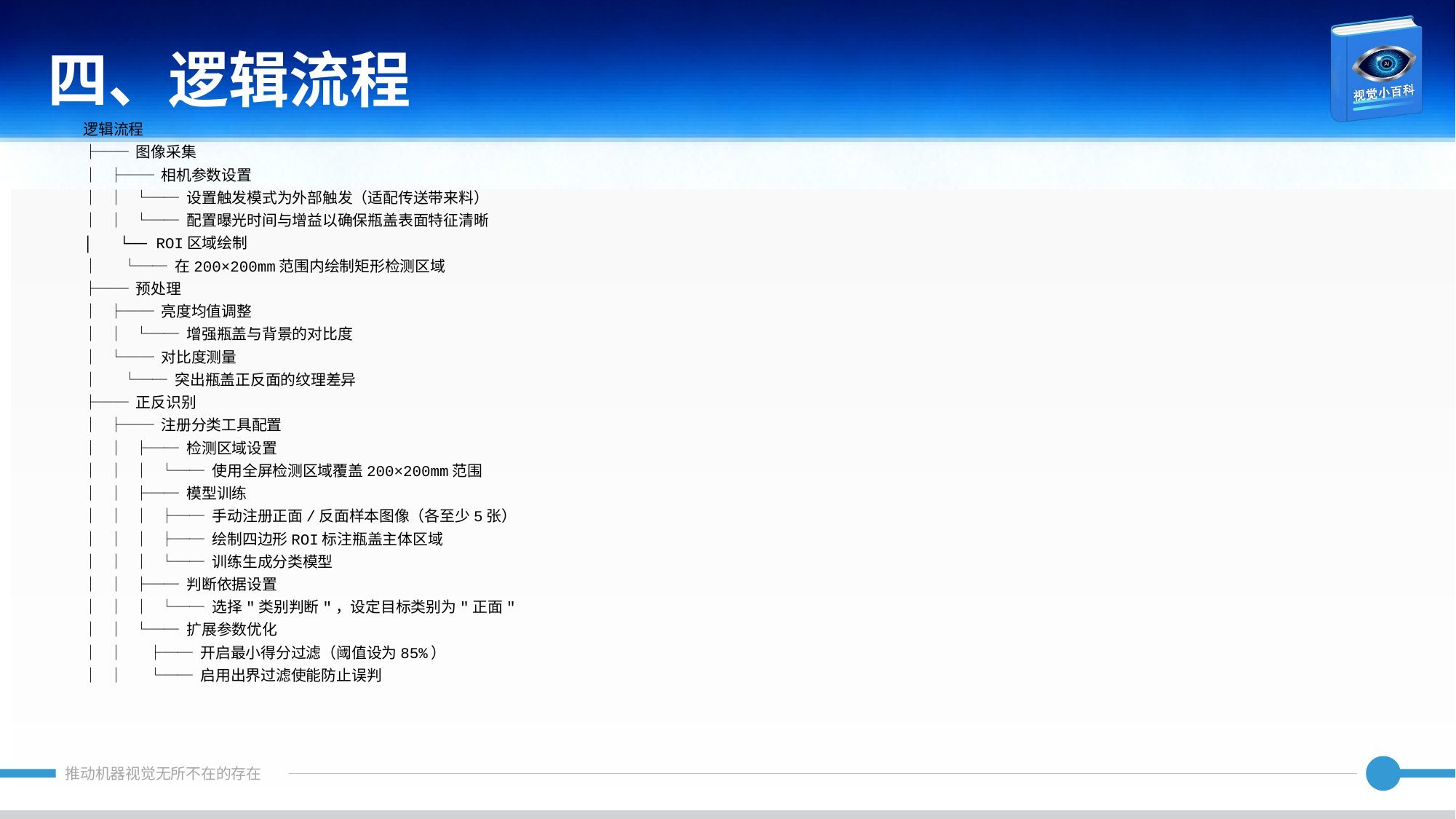

四、逻辑流程

逻辑流程
├── 图像采集
│   ├── 相机参数设置
│   │   └── 设置触发模式为外部触发（适配传送带来料）
│   │   └── 配置曝光时间与增益以确保瓶盖表面特征清晰
│   └── ROI区域绘制
│       └── 在200×200mm范围内绘制矩形检测区域
├── 预处理
│   ├── 亮度均值调整
│   │   └── 增强瓶盖与背景的对比度
│   └── 对比度测量
│       └── 突出瓶盖正反面的纹理差异
├── 正反识别
│   ├── 注册分类工具配置
│   │   ├── 检测区域设置
│   │   │   └── 使用全屏检测区域覆盖200×200mm范围
│   │   ├── 模型训练
│   │   │   ├── 手动注册正面/反面样本图像（各至少5张）
│   │   │   ├── 绘制四边形ROI标注瓶盖主体区域
│   │   │   └── 训练生成分类模型
│   │   ├── 判断依据设置
│   │   │   └── 选择"类别判断"，设定目标类别为"正面"
│   │   └── 扩展参数优化
│   │       ├── 开启最小得分过滤（阈值设为85%）
│   │       └── 启用出界过滤使能防止误判
8